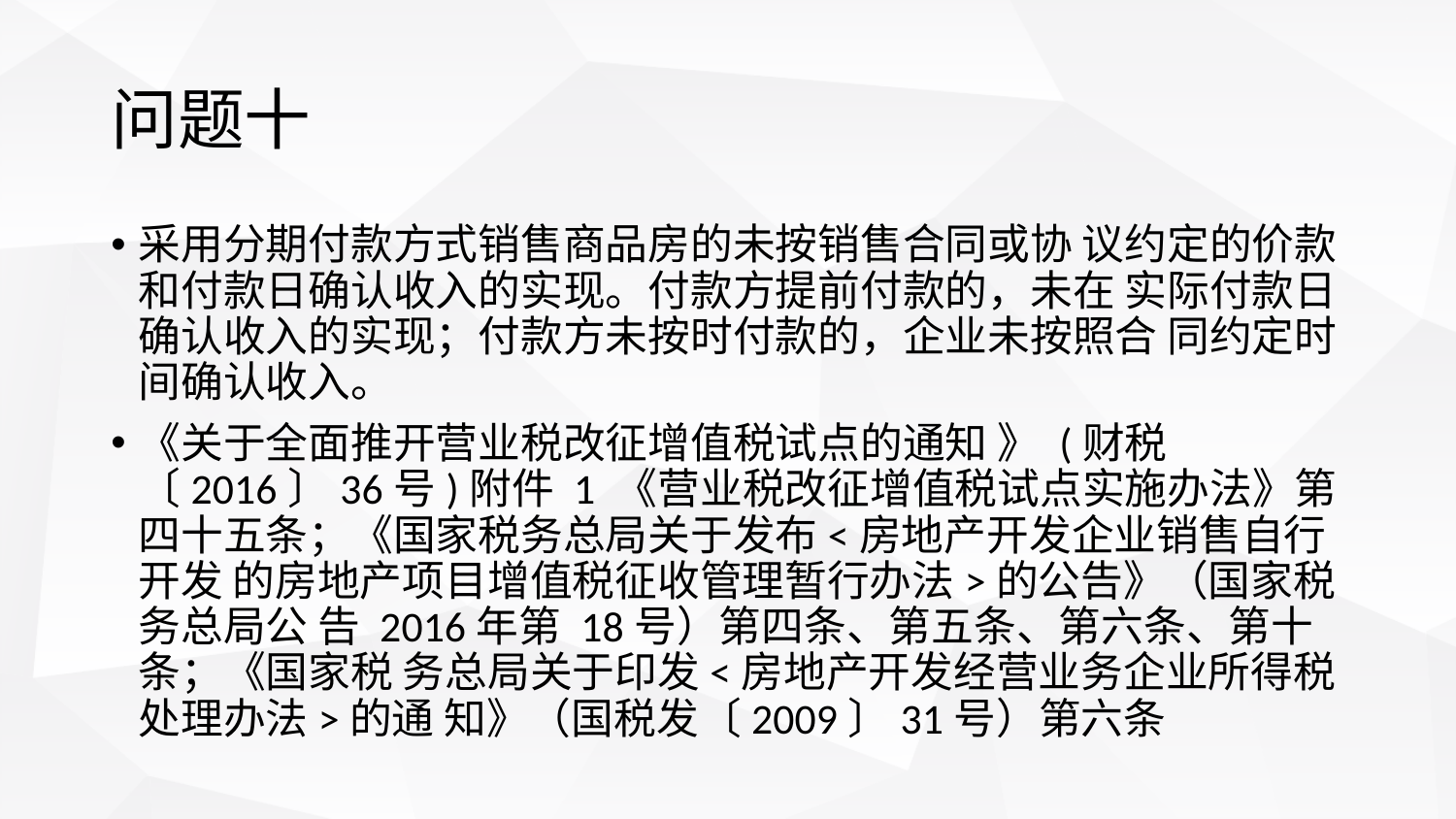

# 问题十
采用分期付款方式销售商品房的未按销售合同或协 议约定的价款和付款日确认收入的实现。付款方提前付款的，未在 实际付款日确认收入的实现；付款方未按时付款的，企业未按照合 同约定时间确认收入。
《关于全面推开营业税改征增值税试点的通知 》 (财税〔2016〕36号)附件 1 《营业税改征增值税试点实施办法》第 四十五条；《国家税务总局关于发布<房地产开发企业销售自行开发 的房地产项目增值税征收管理暂行办法>的公告》（国家税务总局公 告 2016年第 18号）第四条、第五条、第六条、第十条；《国家税 务总局关于印发<房地产开发经营业务企业所得税处理办法>的通 知》（国税发〔2009〕31号）第六条
88